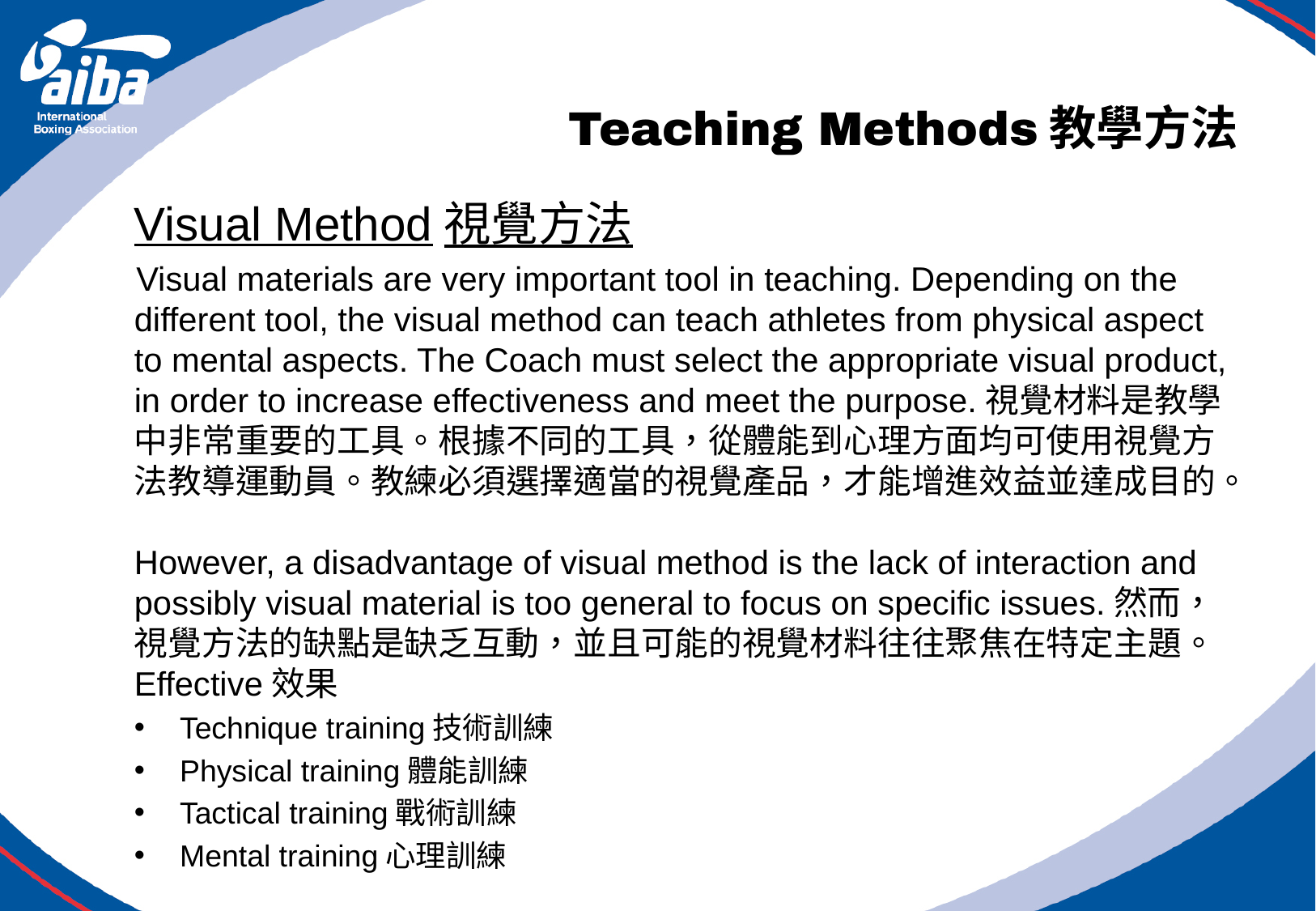

# Teaching Methods教學方法
Visual Method視覺方法
Visual materials are very important tool in teaching. Depending on the different tool, the visual method can teach athletes from physical aspect to mental aspects. The Coach must select the appropriate visual product, in order to increase effectiveness and meet the purpose.視覺材料是教學中非常重要的工具。根據不同的工具，從體能到心理方面均可使用視覺方法教導運動員。教練必須選擇適當的視覺產品，才能增進效益並達成目的。
However, a disadvantage of visual method is the lack of interaction and possibly visual material is too general to focus on specific issues.然而，視覺方法的缺點是缺乏互動，並且可能的視覺材料往往聚焦在特定主題。
Effective效果
Technique training技術訓練
Physical training體能訓練
Tactical training戰術訓練
Mental training心理訓練